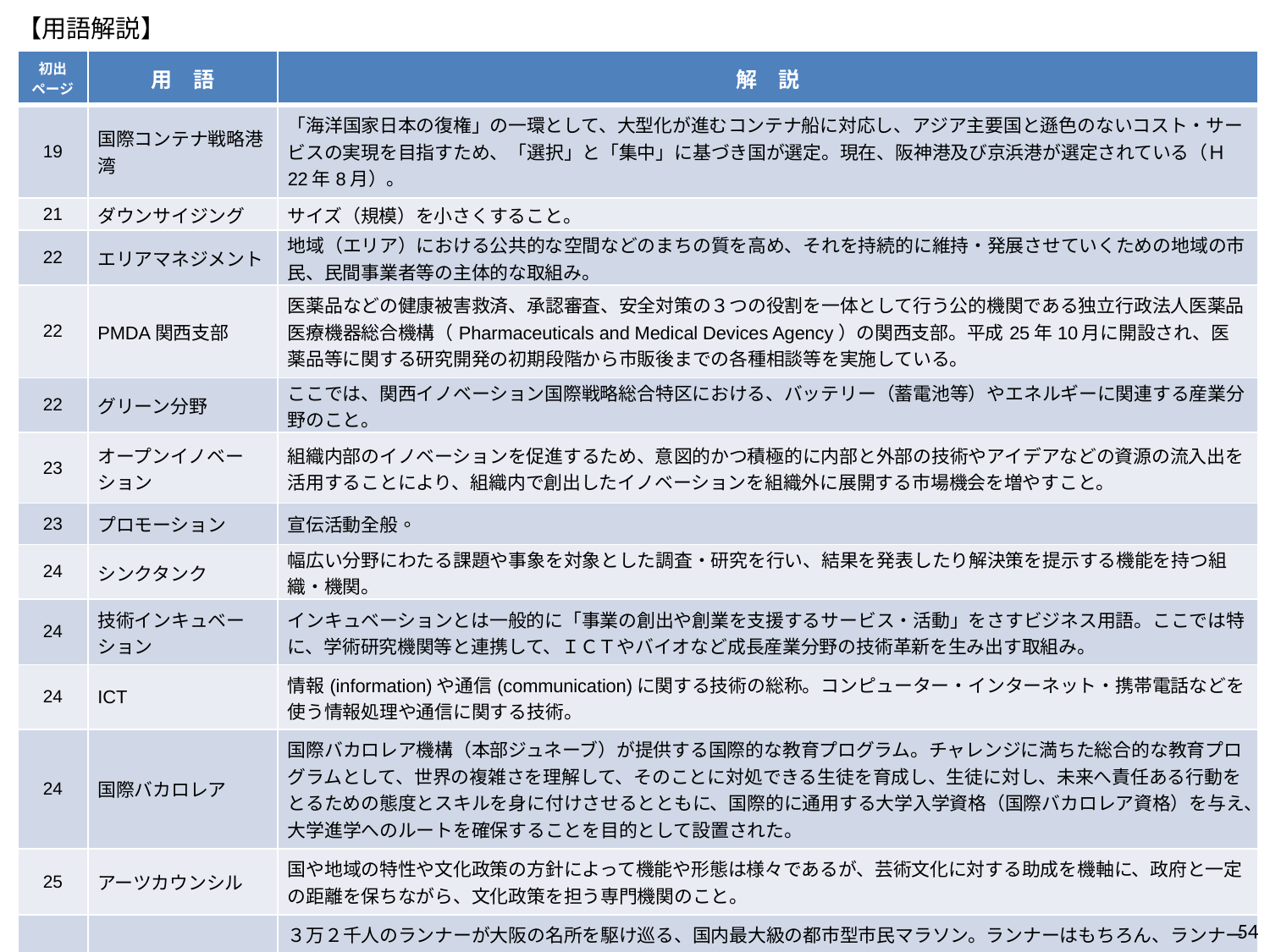

【用語解説】
| 初出 ページ | 用　語 | 解　説 |
| --- | --- | --- |
| 19 | 国際コンテナ戦略港湾 | 「海洋国家日本の復権」の一環として、大型化が進むコンテナ船に対応し、アジア主要国と遜色のないコスト・サービスの実現を目指すため、「選択」と「集中」に基づき国が選定。現在、阪神港及び京浜港が選定されている（Ｈ22年8月）。 |
| 21 | ダウンサイジング | サイズ（規模）を小さくすること。 |
| 22 | エリアマネジメント | 地域（エリア）における公共的な空間などのまちの質を高め、それを持続的に維持・発展させていくための地域の市民、民間事業者等の主体的な取組み。 |
| 22 | PMDA関西支部 | 医薬品などの健康被害救済、承認審査、安全対策の３つの役割を⼀体として⾏う公的機関である独立行政法人医薬品医療機器総合機構（Pharmaceuticals and Medical Devices Agency）の関西支部。平成25年10月に開設され、医薬品等に関する研究開発の初期段階から市販後までの各種相談等を実施している。 |
| 22 | グリーン分野 | ここでは、関西イノベーション国際戦略総合特区における、バッテリー（蓄電池等）やエネルギーに関連する産業分野のこと。 |
| 23 | オープンイノベーション | 組織内部のイノベーションを促進するため、意図的かつ積極的に内部と外部の技術やアイデアなどの資源の流入出を活用することにより、組織内で創出したイノベーションを組織外に展開する市場機会を増やすこと。 |
| 23 | プロモーション | 宣伝活動全般。 |
| 24 | シンクタンク | 幅広い分野にわたる課題や事象を対象とした調査・研究を行い、結果を発表したり解決策を提示する機能を持つ組織・機関。 |
| 24 | 技術インキュベーション | インキュベーションとは一般的に「事業の創出や創業を支援するサービス・活動」をさすビジネス用語。ここでは特に、学術研究機関等と連携して、ＩＣＴやバイオなど成長産業分野の技術革新を生み出す取組み。 |
| 24 | ICT | 情報(information)や通信(communication)に関する技術の総称。コンピューター・インターネット・携帯電話などを使う情報処理や通信に関する技術。 |
| 24 | 国際バカロレア | 国際バカロレア機構（本部ジュネーブ）が提供する国際的な教育プログラム。チャレンジに満ちた総合的な教育プログラムとして、世界の複雑さを理解して、そのことに対処できる生徒を育成し、生徒に対し、未来へ責任ある行動をとるための態度とスキルを身に付けさせるとともに、国際的に通用する大学入学資格（国際バカロレア資格）を与え、大学進学へのルートを確保することを目的として設置された。 |
| 25 | アーツカウンシル | 国や地域の特性や文化政策の方針によって機能や形態は様々であるが、芸術文化に対する助成を機軸に、政府と一定の距離を保ちながら、文化政策を担う専門機関のこと。 |
| 25 | 大阪マラソン | ３万２千人のランナーが大阪の名所を駆け巡る、国内最大級の都市型市民マラソン。ランナーはもちろん、ランナー以外の方も楽しめる関連イベントも開催して、大阪の新しいお祭りとしての定着をめざしている。第1回はＨ23年10月。 |
| 25 | 世界スーパージュニアテニス | 国際テニス連盟のジュニアツアーで、ウィンブルドンジュニア等と同じランクのグレードA大会で、世界最高峰のジュニア9大会の一つ。 |
54